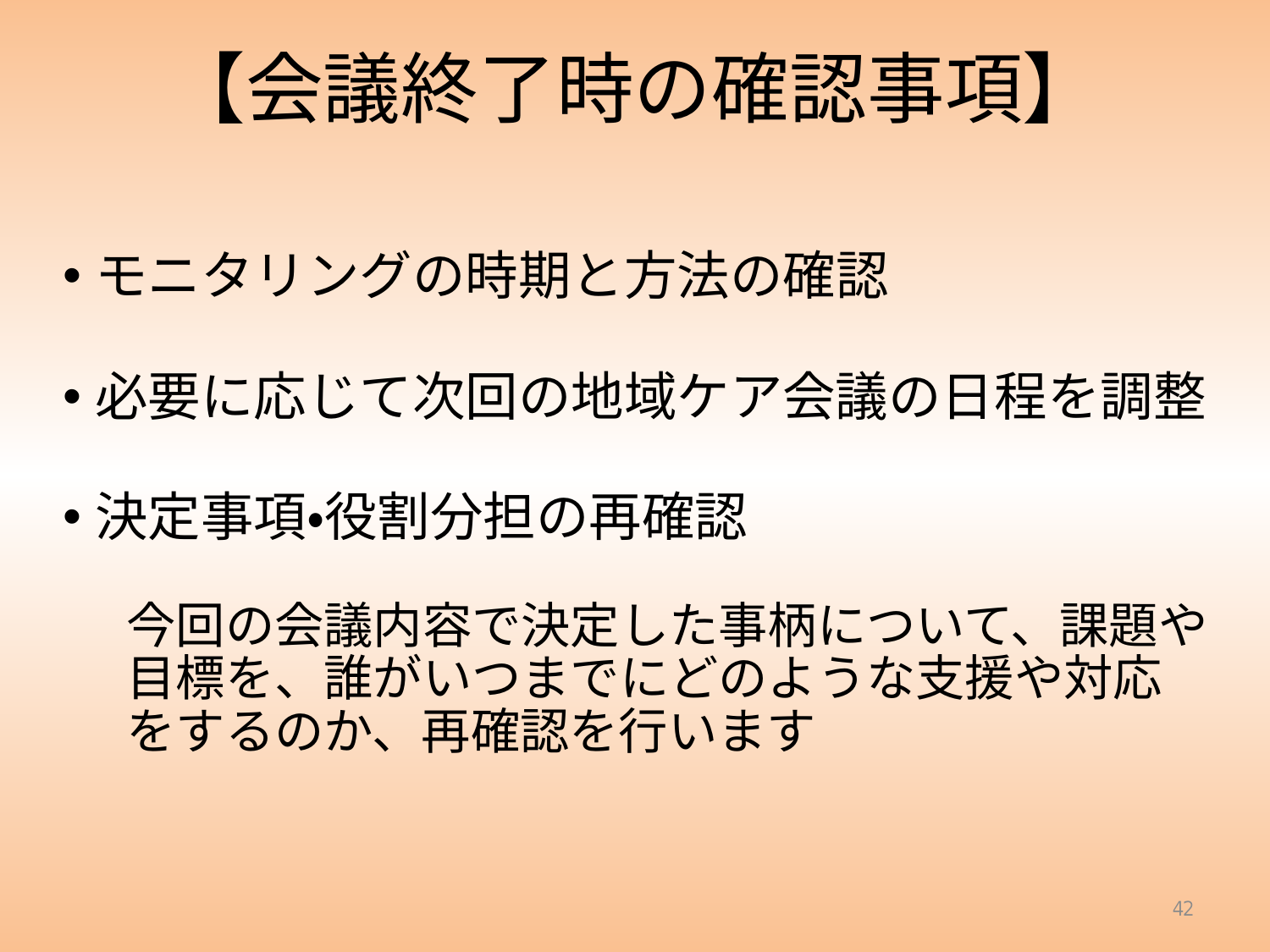

# 【会議終了時の確認事項】
モニタリングの時期と方法の確認
必要に応じて次回の地域ケア会議の日程を調整
決定事項・役割分担の再確認
今回の会議内容で決定した事柄について、課題や目標を、誰がいつまでにどのような支援や対応をするのか、再確認を行います
42